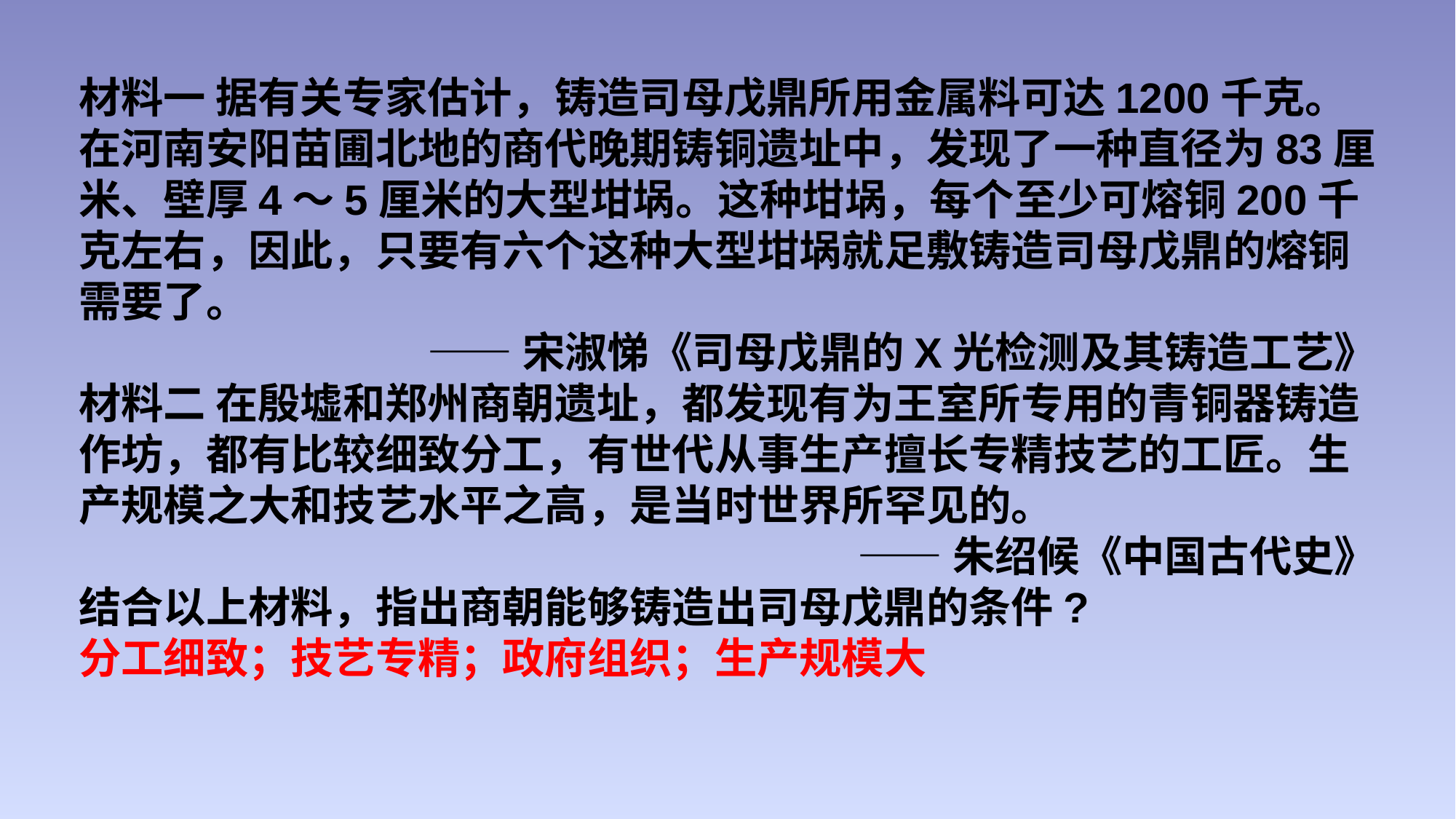

材料一 据有关专家估计，铸造司母戊鼎所用金属料可达1200千克。在河南安阳苗圃北地的商代晚期铸铜遗址中，发现了一种直径为83厘米、壁厚4～5厘米的大型坩埚。这种坩埚，每个至少可熔铜200千克左右，因此，只要有六个这种大型坩埚就足敷铸造司母戊鼎的熔铜需要了。
——宋淑悌《司母戊鼎的X光检测及其铸造工艺》
材料二 在殷墟和郑州商朝遗址，都发现有为王室所专用的青铜器铸造作坊，都有比较细致分工，有世代从事生产擅长专精技艺的工匠。生产规模之大和技艺水平之高，是当时世界所罕见的。
——朱绍候《中国古代史》
结合以上材料，指出商朝能够铸造出司母戊鼎的条件?
分工细致；技艺专精；政府组织；生产规模大